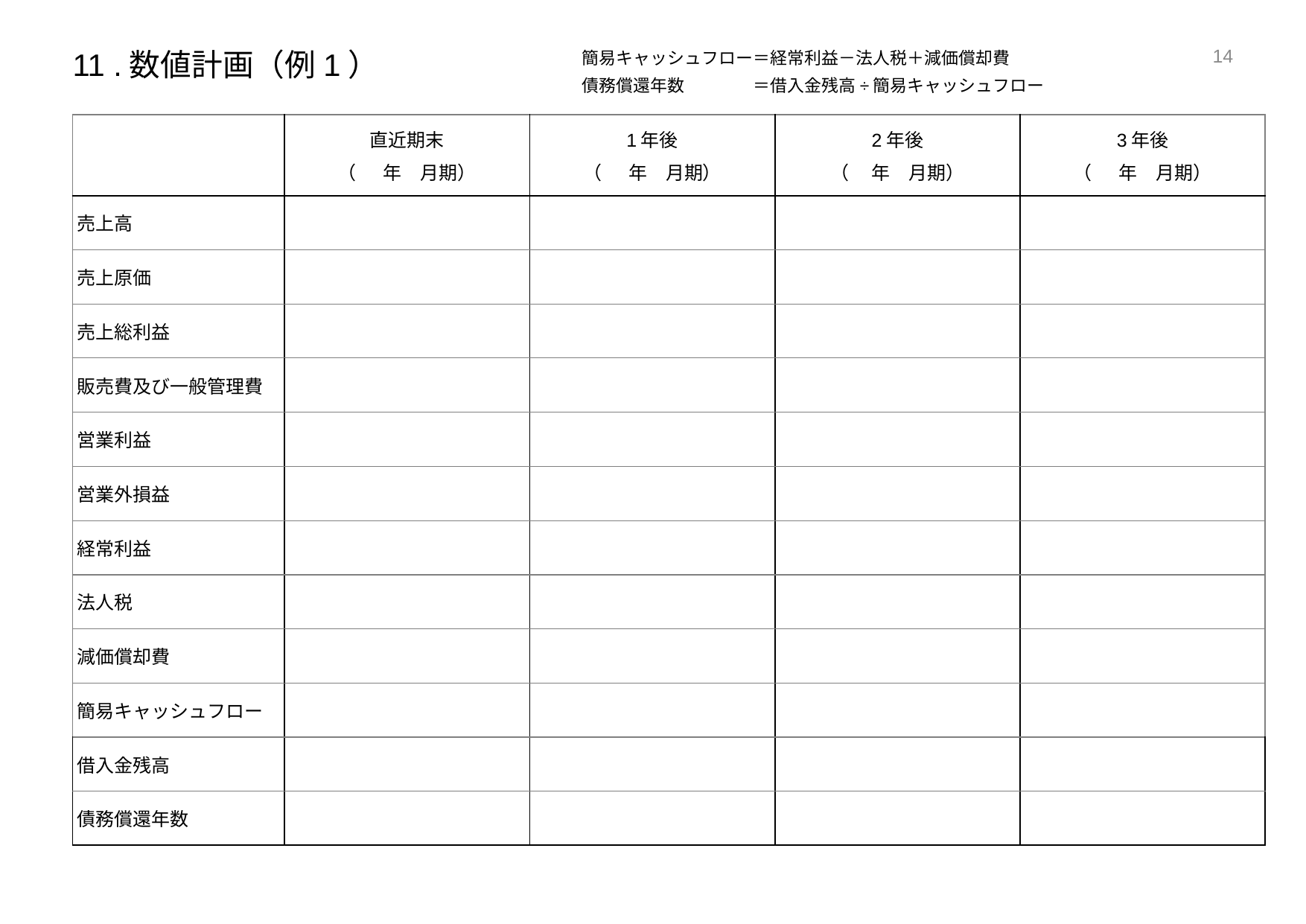

# 11 .数値計画（例1）
14
簡易キャッシュフロー＝経常利益－法人税＋減価償却費
債務償還年数　　　　＝借入金残高÷簡易キャッシュフロー
|  | 直近期末 （　 年　月期） | 1年後 （　 年　月期） | 2年後 （　 年　月期） | 3年後 （　 年　月期） |
| --- | --- | --- | --- | --- |
| 売上高 |  |  |  |  |
| 売上原価 |  |  |  |  |
| 売上総利益 |  |  |  |  |
| 販売費及び一般管理費 |  |  |  |  |
| 営業利益 |  |  |  |  |
| 営業外損益 |  |  |  |  |
| 経常利益 |  |  |  |  |
| 法人税 |  |  |  |  |
| 減価償却費 |  |  |  |  |
| 簡易キャッシュフロー |  |  |  |  |
| 借入金残高 |  |  |  |  |
| 債務償還年数 |  |  |  |  |